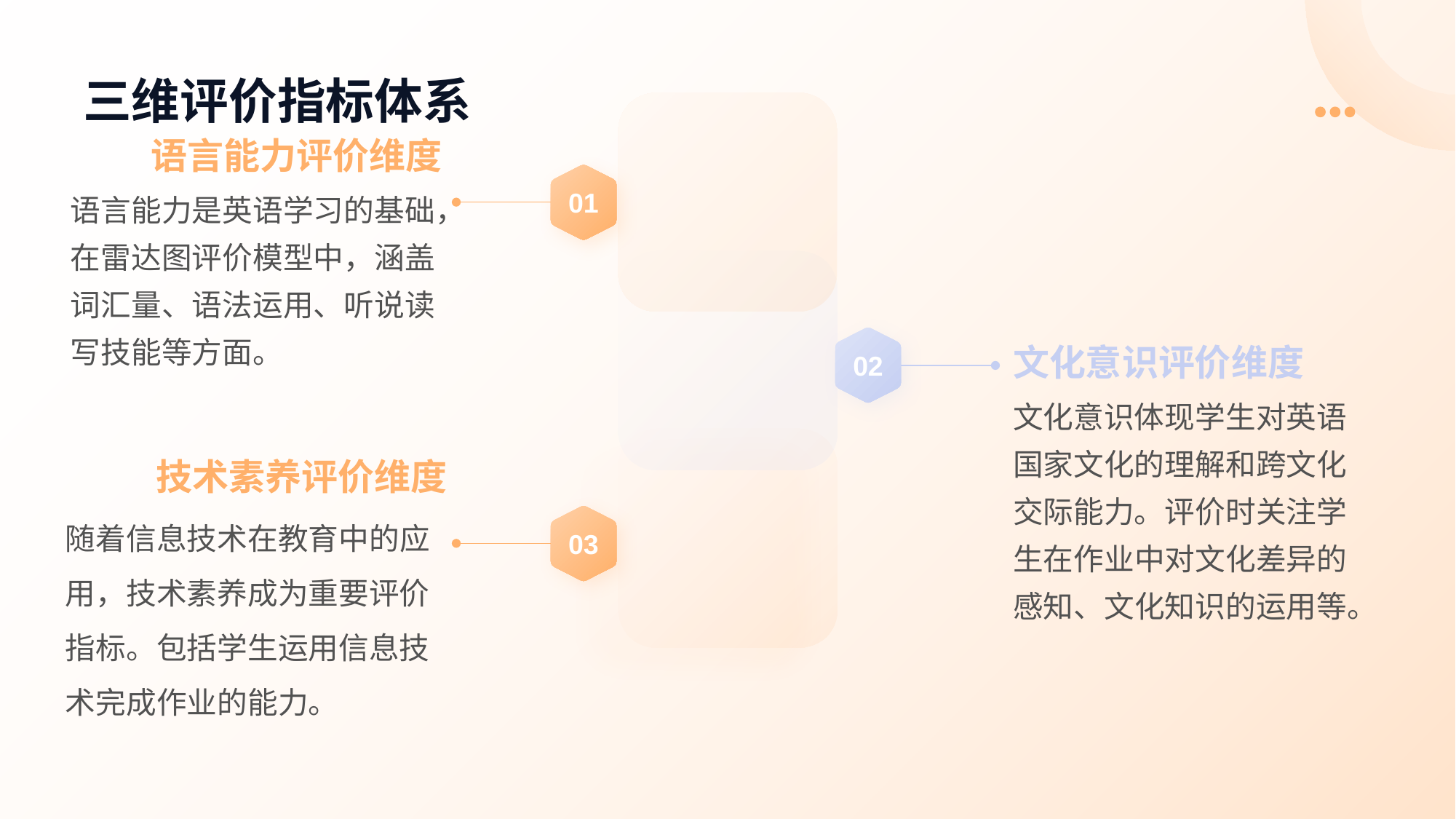

# 三维评价指标体系

语言能力评价维度
01
语言能力是英语学习的基础，在雷达图评价模型中，涵盖词汇量、语法运用、听说读写技能等方面。

02
文化意识评价维度
文化意识体现学生对英语国家文化的理解和跨文化交际能力。评价时关注学生在作业中对文化差异的感知、文化知识的运用等。

技术素养评价维度
随着信息技术在教育中的应用，技术素养成为重要评价指标。包括学生运用信息技术完成作业的能力。
03